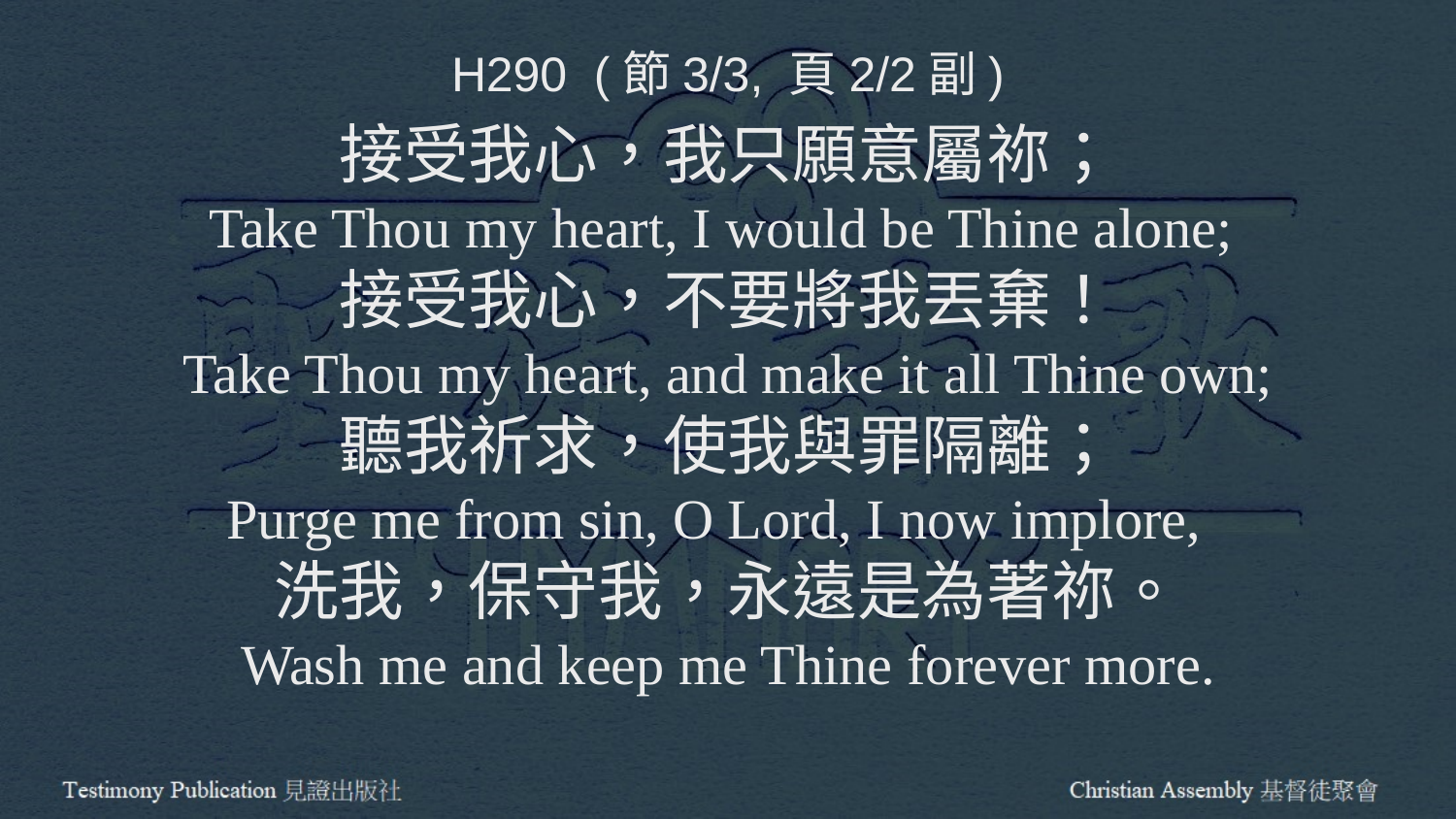

H290  (節3/3, 頁2/2副)
接受我心，我只願意屬祢；
Take Thou my heart, I would be Thine alone;
接受我心，不要將我丟棄！
Take Thou my heart, and make it all Thine own;
聽我祈求，使我與罪隔離；
Purge me from sin, O Lord, I now implore,
洗我，保守我，永遠是為著祢。
Wash me and keep me Thine forever more.